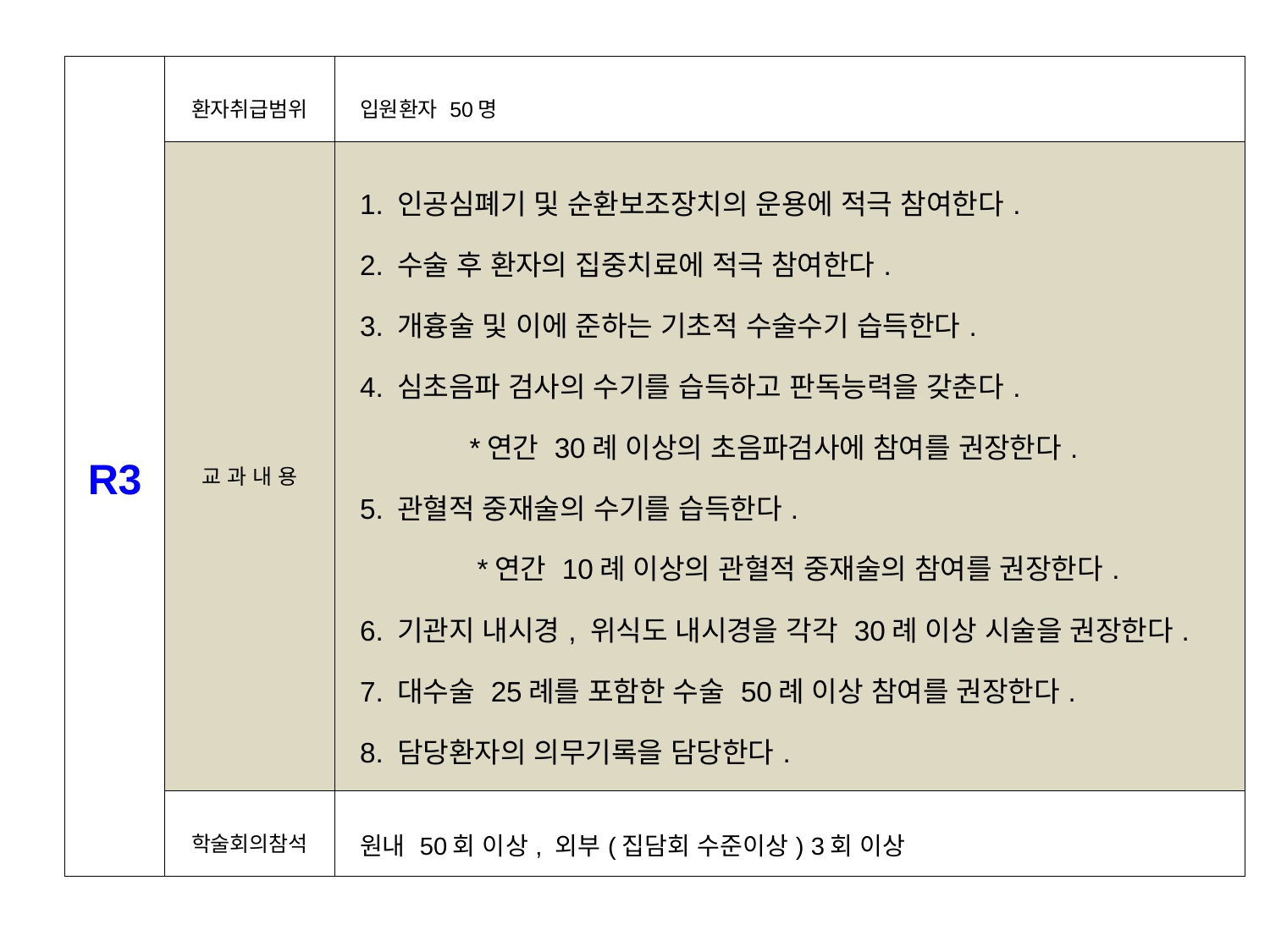

| R3 | 환자취급범위 | 입원환자 50명 |
| --- | --- | --- |
|  | 교 과 내 용 | 1. 인공심폐기 및 순환보조장치의 운용에 적극 참여한다. 2. 수술 후 환자의 집중치료에 적극 참여한다. 3. 개흉술 및 이에 준하는 기초적 수술수기 습득한다. 4. 심초음파 검사의 수기를 습득하고 판독능력을 갖춘다. \*연간 30례 이상의 초음파검사에 참여를 권장한다. 5. 관혈적 중재술의 수기를 습득한다. \*연간 10례 이상의 관혈적 중재술의 참여를 권장한다. 6. 기관지 내시경, 위식도 내시경을 각각 30례 이상 시술을 권장한다. 7. 대수술 25례를 포함한 수술 50례 이상 참여를 권장한다. 8. 담당환자의 의무기록을 담당한다. |
|  | 학술회의참석 | 원내 50회 이상, 외부(집담회 수준이상) 3회 이상 |